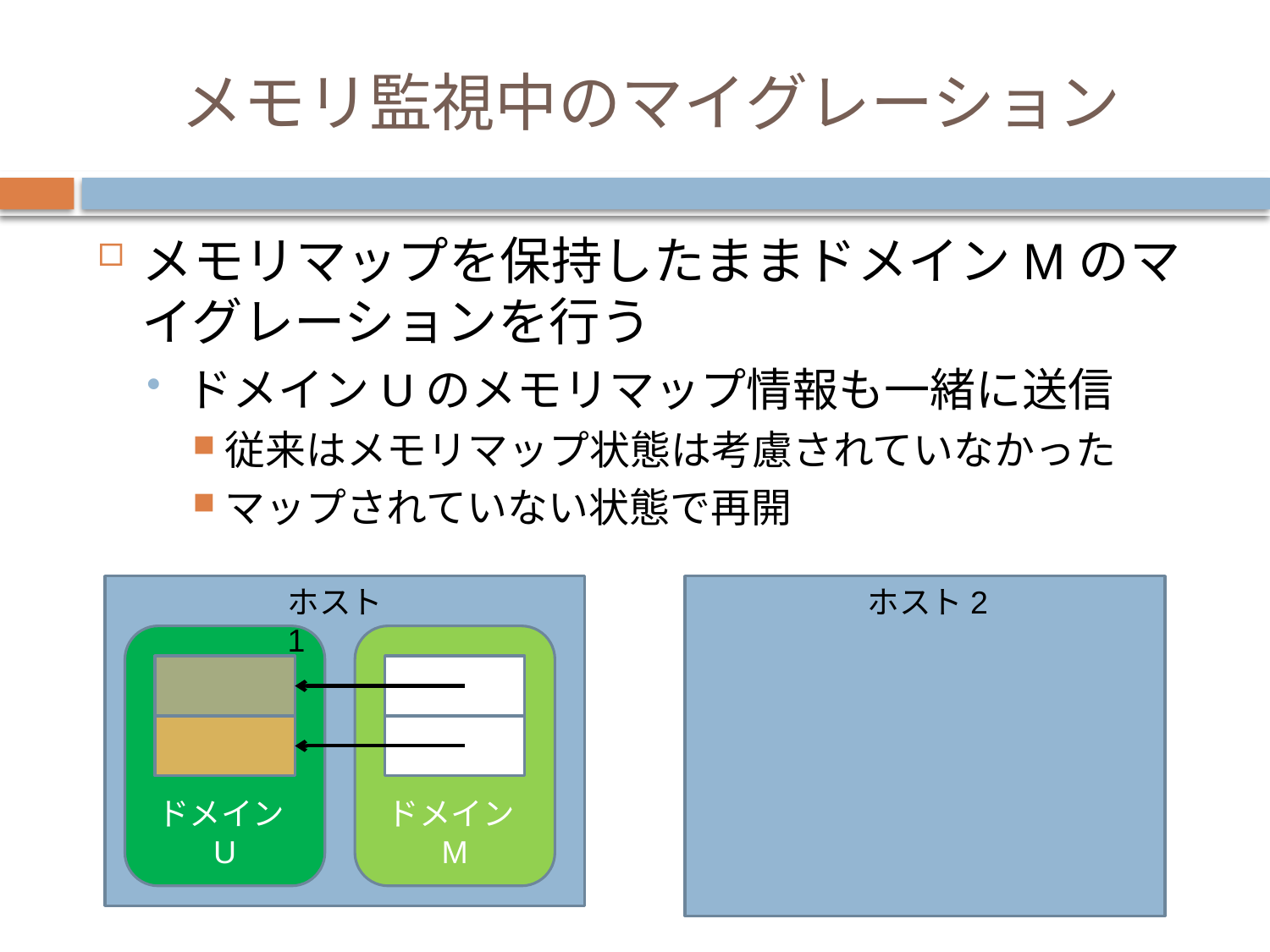

# メモリ監視中のマイグレーション
メモリマップを保持したままドメインMのマイグレーションを行う
ドメインUのメモリマップ情報も一緒に送信
従来はメモリマップ状態は考慮されていなかった
マップされていない状態で再開

ホスト1

ホスト2

ドメインU

ドメインM